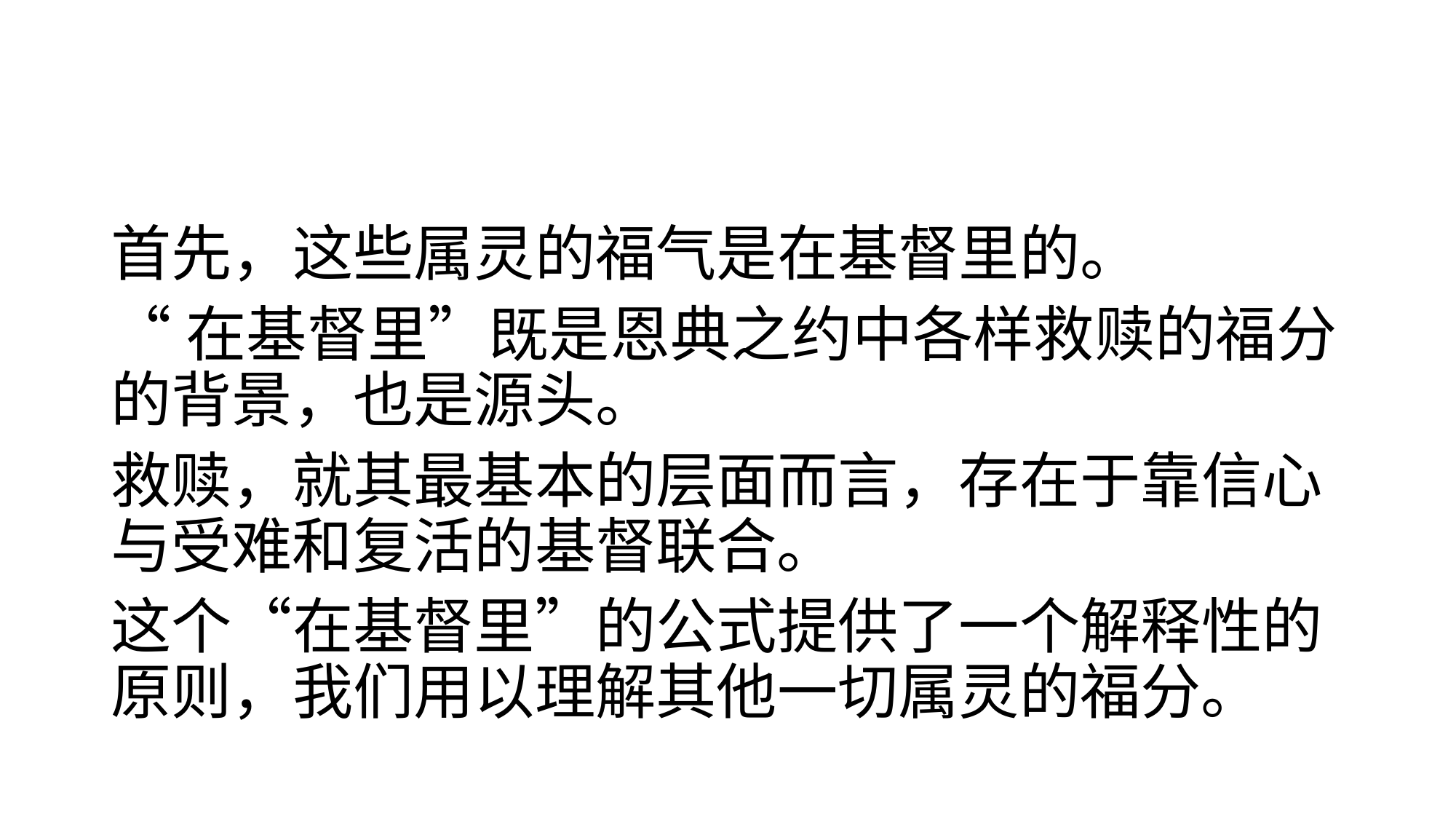

#
首先，这些属灵的福气是在基督里的。
“在基督里”既是恩典之约中各样救赎的福分的背景，也是源头。
救赎，就其最基本的层面而言，存在于靠信心与受难和复活的基督联合。
这个“在基督里”的公式提供了一个解释性的原则，我们用以理解其他一切属灵的福分。